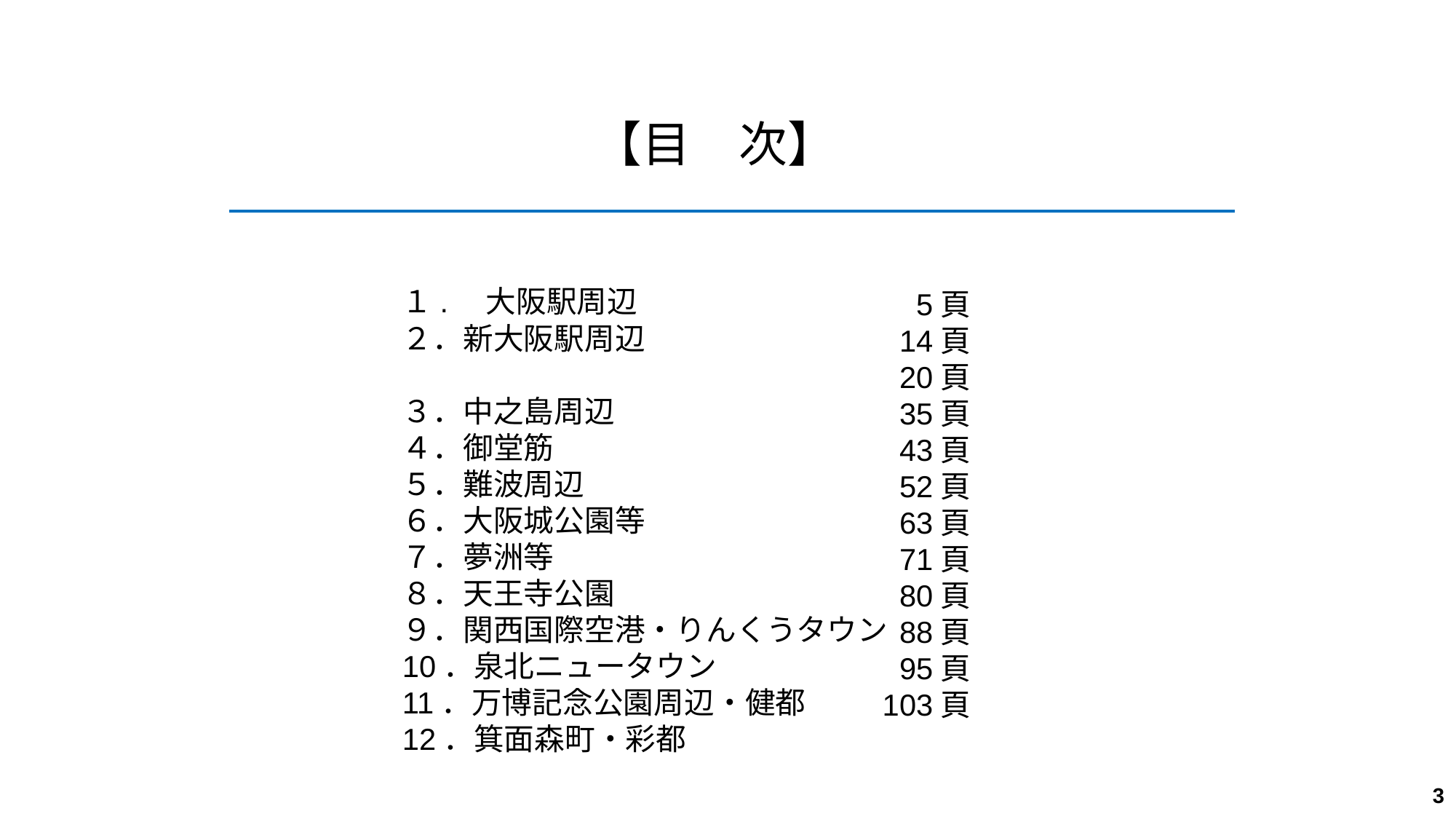

【目　次】
１.　大阪駅周辺
２．新大阪駅周辺
３．中之島周辺
４．御堂筋
５．難波周辺
６．大阪城公園等
７．夢洲等
８．天王寺公園
９．関西国際空港・りんくうタウン
10．泉北ニュータウン
11．万博記念公園周辺・健都
12．箕面森町・彩都
5頁
14頁
20頁
35頁
43頁
52頁
63頁
71頁
80頁
88頁
95頁
103頁
3